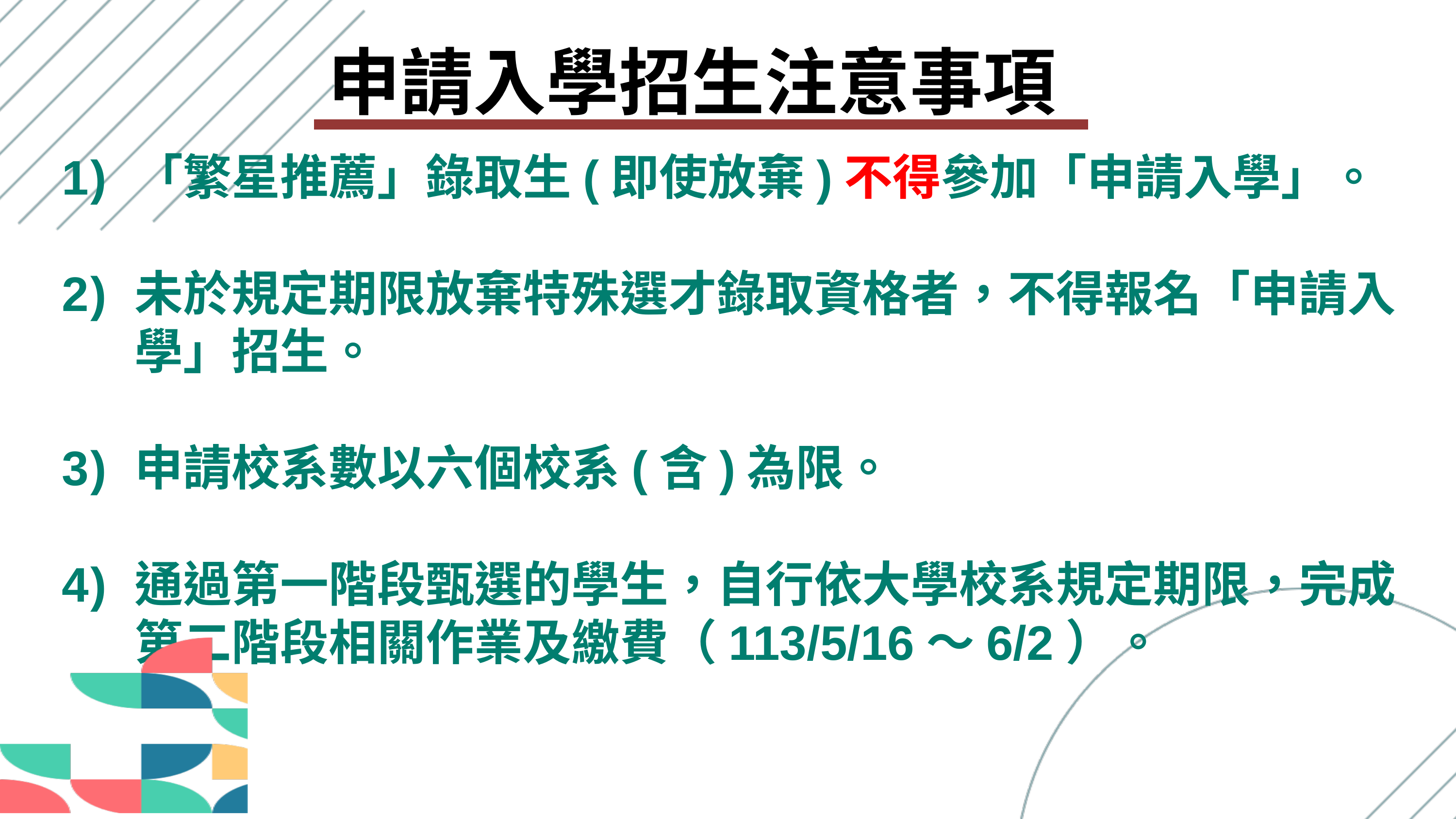

申請入學招生注意事項
「繁星推薦」錄取生(即使放棄)不得參加「申請入學」。

未於規定期限放棄特殊選才錄取資格者，不得報名「申請入學」招生。

申請校系數以六個校系(含)為限。

通過第一階段甄選的學生，自行依大學校系規定期限，完成第二階段相關作業及繳費（113/5/16～6/2）。